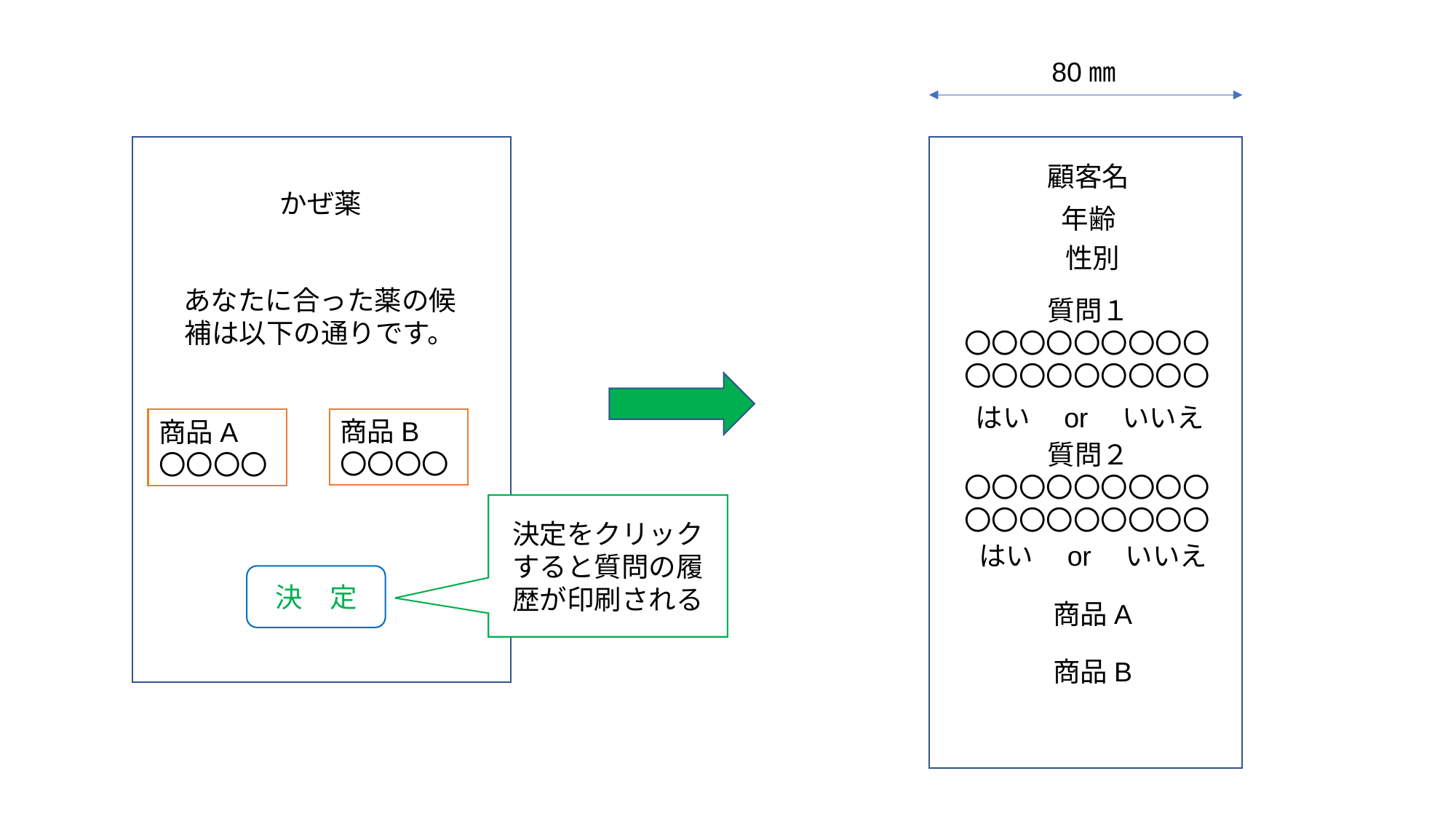

80㎜

顧客名
かぜ薬
年齢
性別
あなたに合った薬の候補は以下の通りです。
質問１
〇〇〇〇〇〇〇〇〇〇〇〇〇〇〇〇〇〇

はい　or　いいえ
商品B
〇〇〇〇
商品A
〇〇〇〇
質問２
〇〇〇〇〇〇〇〇〇〇〇〇〇〇〇〇〇〇
決定をクリックすると質問の履歴が印刷される
はい　or　いいえ
決　定
商品A
商品B